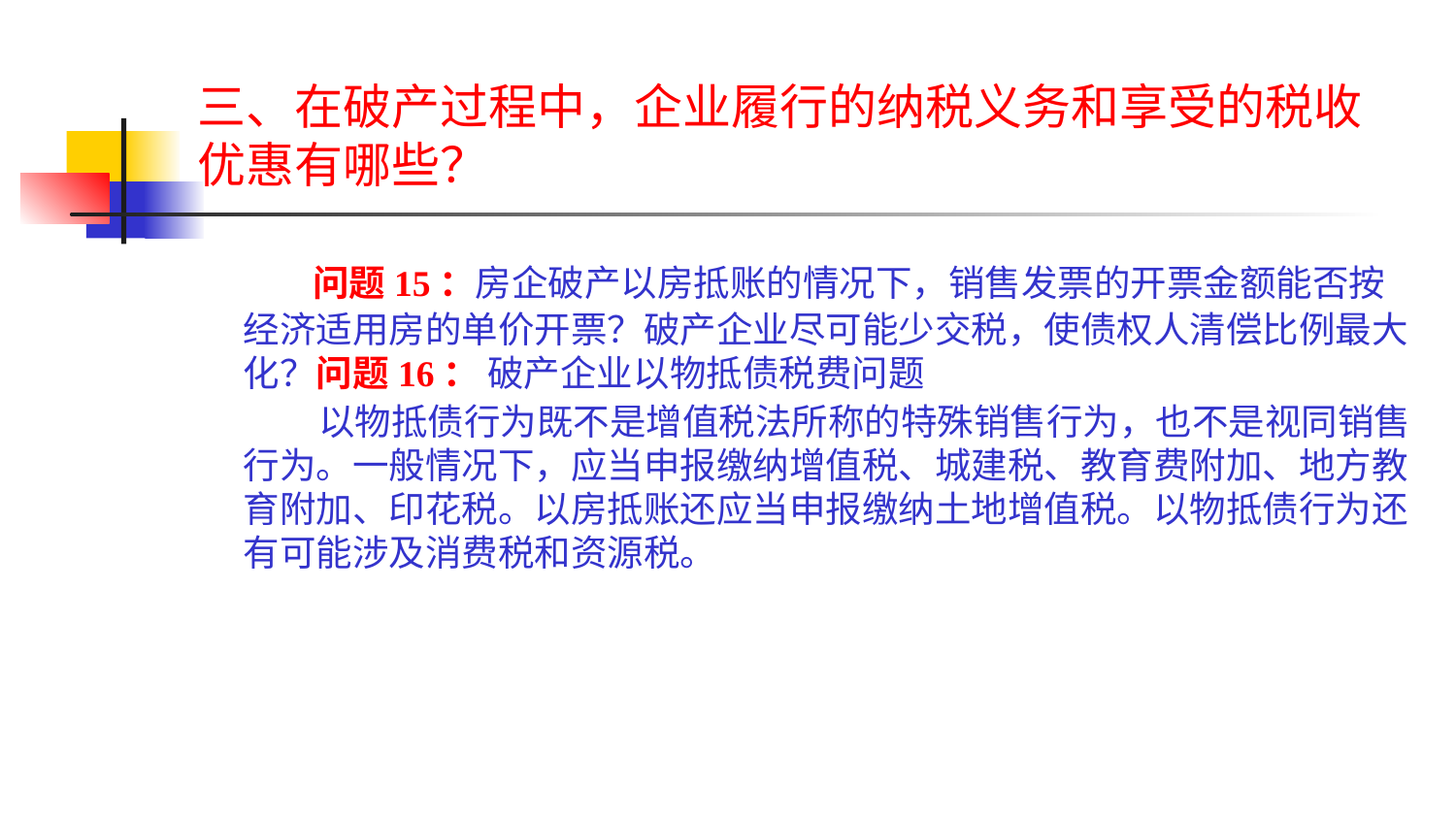

# 三、在破产过程中，企业履行的纳税义务和享受的税收优惠有哪些？
         问题15：房企破产以房抵账的情况下，销售发票的开票金额能否按经济适用房的单价开票？破产企业尽可能少交税，使债权人清偿比例最大化？问题16： 破产企业以物抵债税费问题
             以物抵债行为既不是增值税法所称的特殊销售行为，也不是视同销售行为。一般情况下，应当申报缴纳增值税、城建税、教育费附加、地方教育附加、印花税。以房抵账还应当申报缴纳土地增值税。以物抵债行为还有可能涉及消费税和资源税。